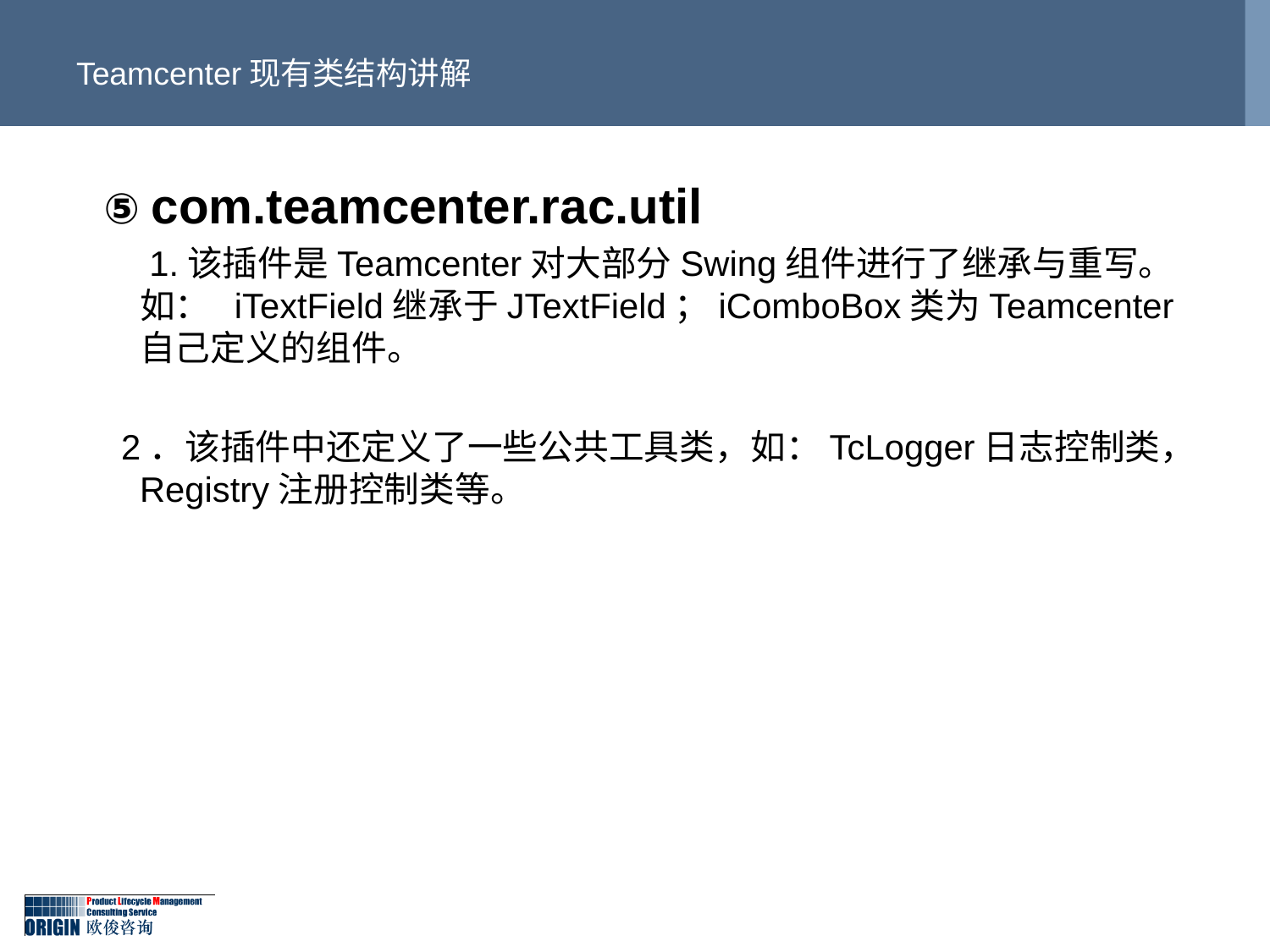

# Teamcenter现有类结构讲解
 ⑤ com.teamcenter.rac.util
	 1.该插件是Teamcenter对大部分Swing组件进行了继承与重写。如：  iTextField继承于JTextField；iComboBox类为Teamcenter自己定义的组件。

   2．该插件中还定义了一些公共工具类，如：TcLogger日志控制类，Registry注册控制类等。